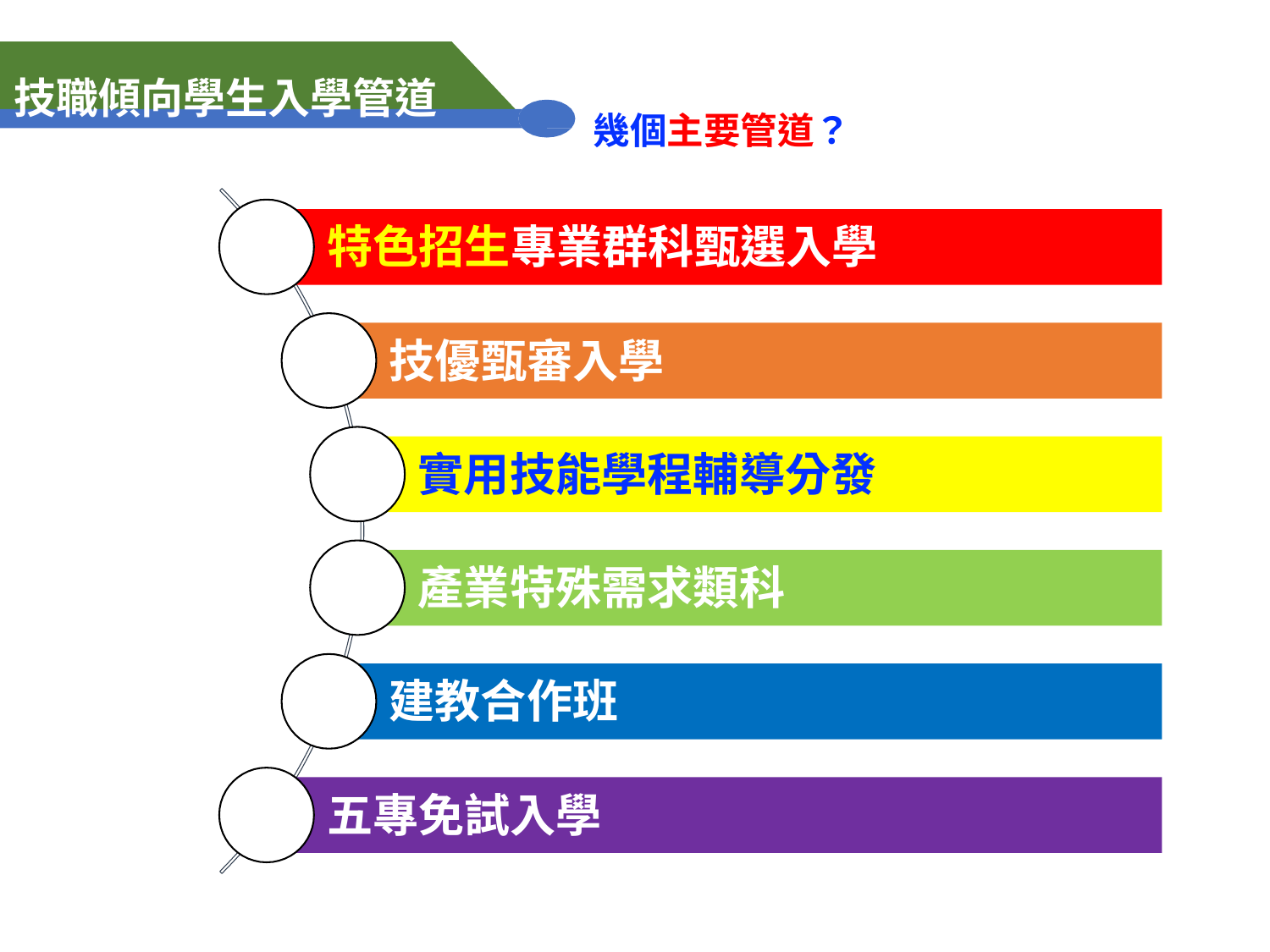

技職傾向學生入學管道	幾個主要管道？

特色招生專業群科甄選入學

技優甄審入學

實用技能學程輔導分發

產業特殊需求類科

建教合作班

五專免試入學